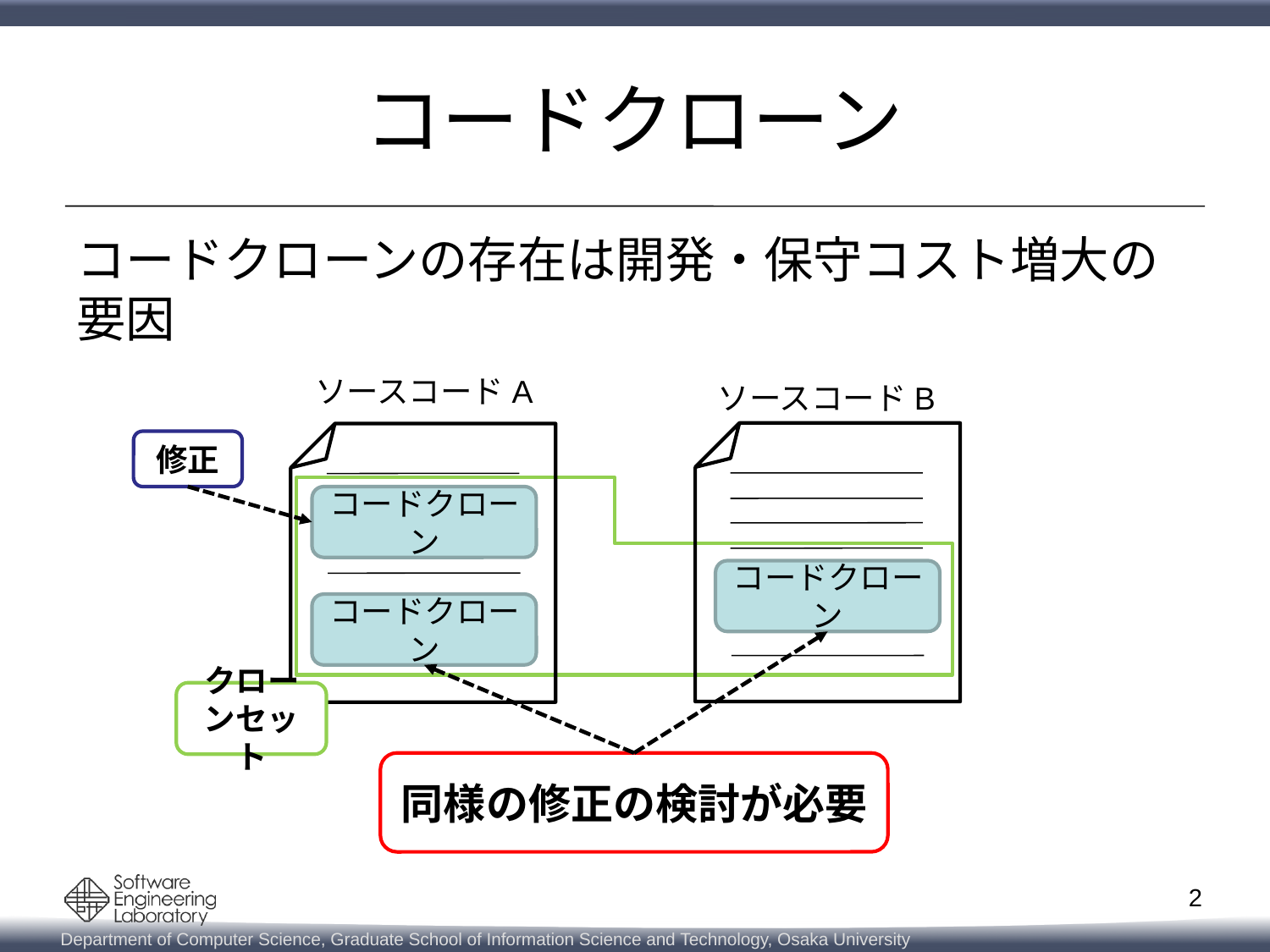

# コードクローン
コードクローンの存在は開発・保守コスト増大の要因

ソースコードA
ソースコードB

修正

コードクローン
コードクローン
コードクローン
クローンセット
同様の修正の検討が必要
2